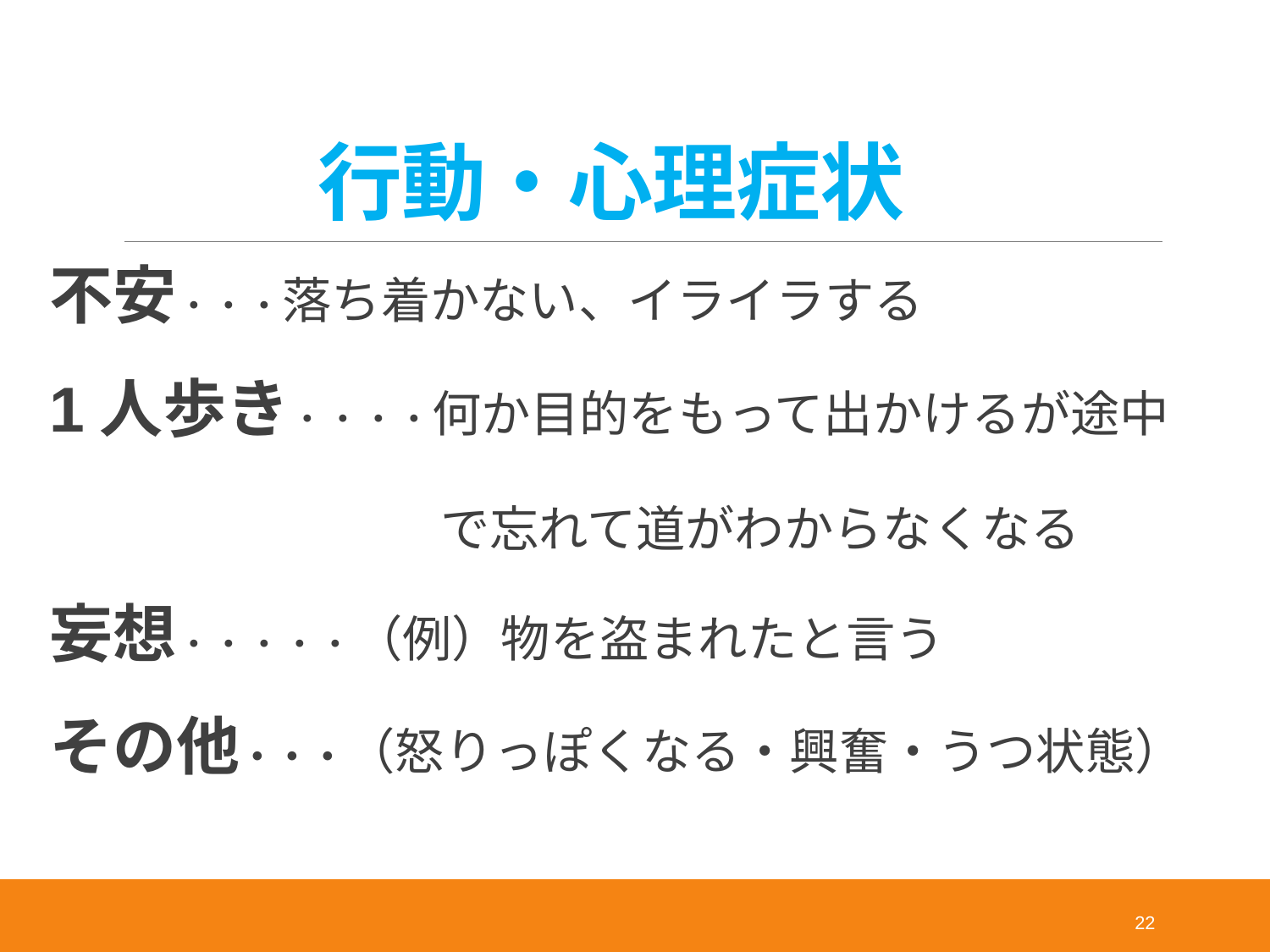

# 行動・心理症状
不安・・・落ち着かない、イライラする
1人歩き・・・・何か目的をもって出かけるが途中
　　　　　　　　 で忘れて道がわからなくなる
妄想・・・・・（例）物を盗まれたと言う
その他・・・（怒りっぽくなる・興奮・うつ状態）
22